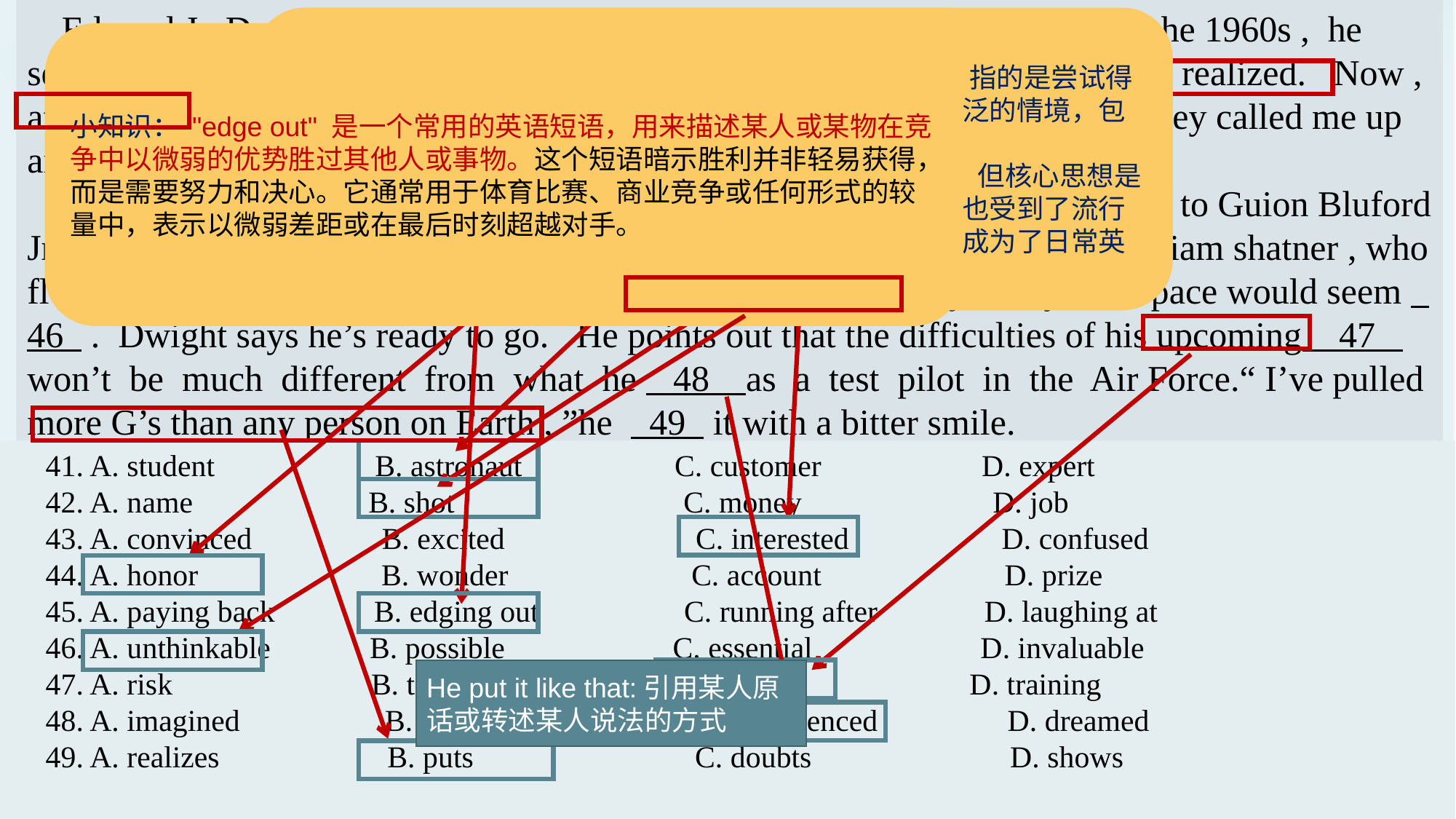

Edward J.  Dwight Jr.   has  waited a long time for his ride into  space.   In the 1960s ,  he seemed ready to become America ’s first Black     41   .  That dream was never realized.   Now ,  at age 90,  he’s about to finally get his    42   , aboard a Blue origin rocket.“ They called me up and asked me if I was     43   .   And of course I said yes , ”Dwight says.
While Dwight won’t be the first African American in space-that    44    went to Guion Bluford Jr.  in 1983-he will be the oldest person to go there ,    45    star Trek actor william shatner , who flew aboard a Blue origin rocket in 2021. For many his age ,  a journey into space would seem    46   .  Dwight says he’s ready to go.   He points out that the difficulties of his upcoming    47    won’t  be  much  different  from  what  he    48    as  a  test  pilot  in  the  Air Force.“ I’ve pulled more G’s than any person on Earth , ”he    49   it with a bitter smile.
小知识： get one’s shot   得到这个机会
  这个短语起源于体育领域，如篮球或足球，其中 "shot" 指的是尝试得分的机会。随着时间的推移，这个短语被广泛应用于更广泛的情境，包括尝试新事物、抓住机会或面对挑战。
   在不同的语境中，"get one's shot" 可以有不同的含义，但核心思想是利用你得到的机会，不管结果如何。这个短语的流行可能也受到了流行文化的影响，比如歌曲、电影和电视节目中的使用，使其成为了日常英语中的一个常见表达。

小知识： "edge out" 是一个常用的英语短语，用来描述某人或某物在竞争中以微弱的优势胜过其他人或事物。这个短语暗示胜利并非轻易获得，而是需要努力和决心。它通常用于体育比赛、商业竞争或任何形式的较量中，表示以微弱差距或在最后时刻超越对手。

41. A. student                     B. astronaut                    C. customer                     D. expert
42. A. name                       B. shot                              C. money                         D. job
43. A. convinced                 B. excited                         C. interested                    D. confused
44. A. honor                        B. wonder                        C. account                        D. prize
45. A. paying back             B. edging out                   C. running after              D. laughing at
46. A. unthinkable             B. possible                      C. essential                      D. invaluable
47. A. risk                          B. test                             C. flight                          D. training
48. A. imagined                   B. researched                   C. experienced                 D. dreamed
49. A. realizes                      B. puts                             C. doubts                          D. shows

He put it like that:引用某人原话或转述某人说法的方式